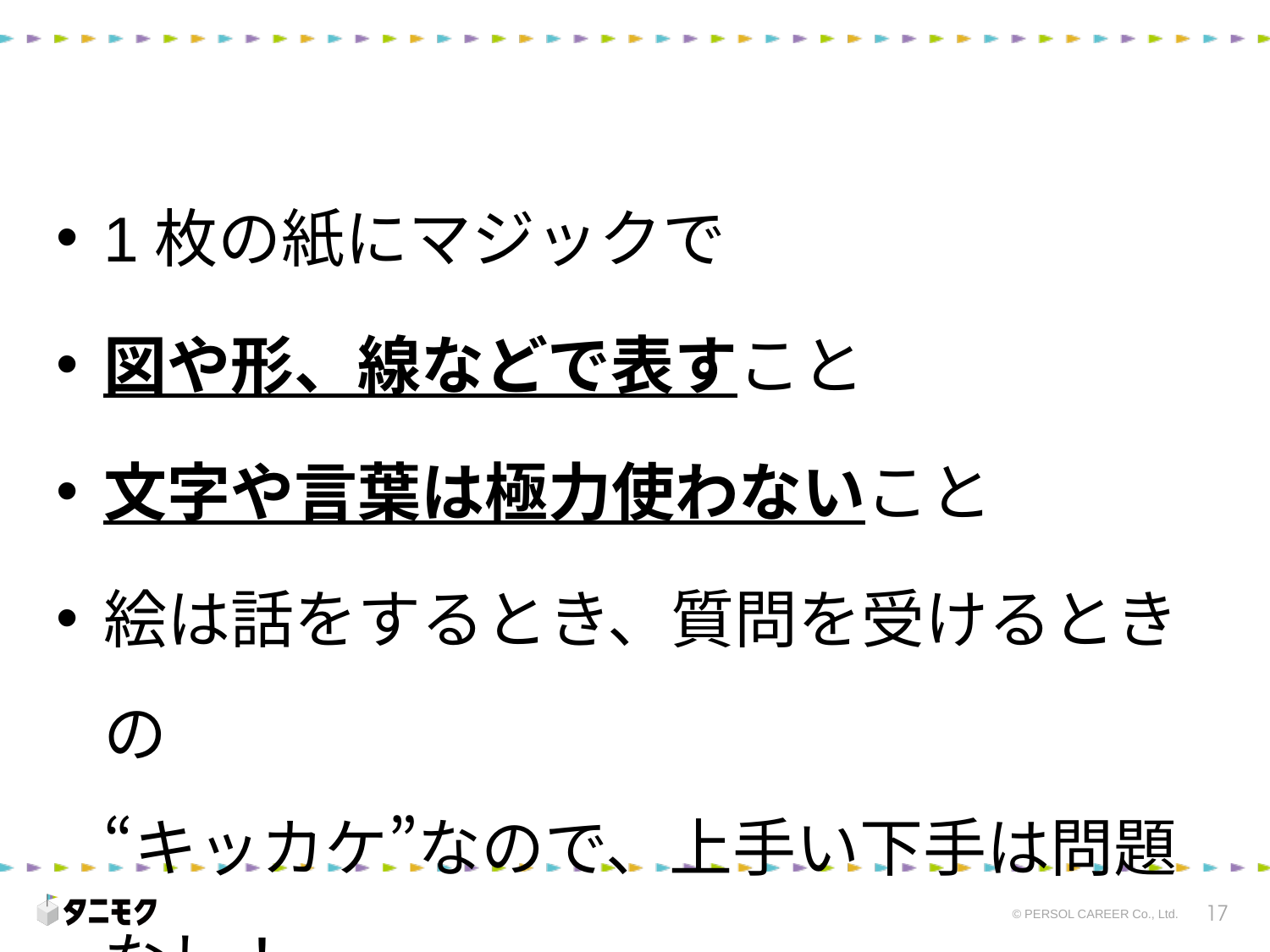

1枚の紙にマジックで
図や形、線などで表すこと
文字や言葉は極力使わないこと
絵は話をするとき、質問を受けるときの
“キッカケ”なので、上手い下手は問題なし！